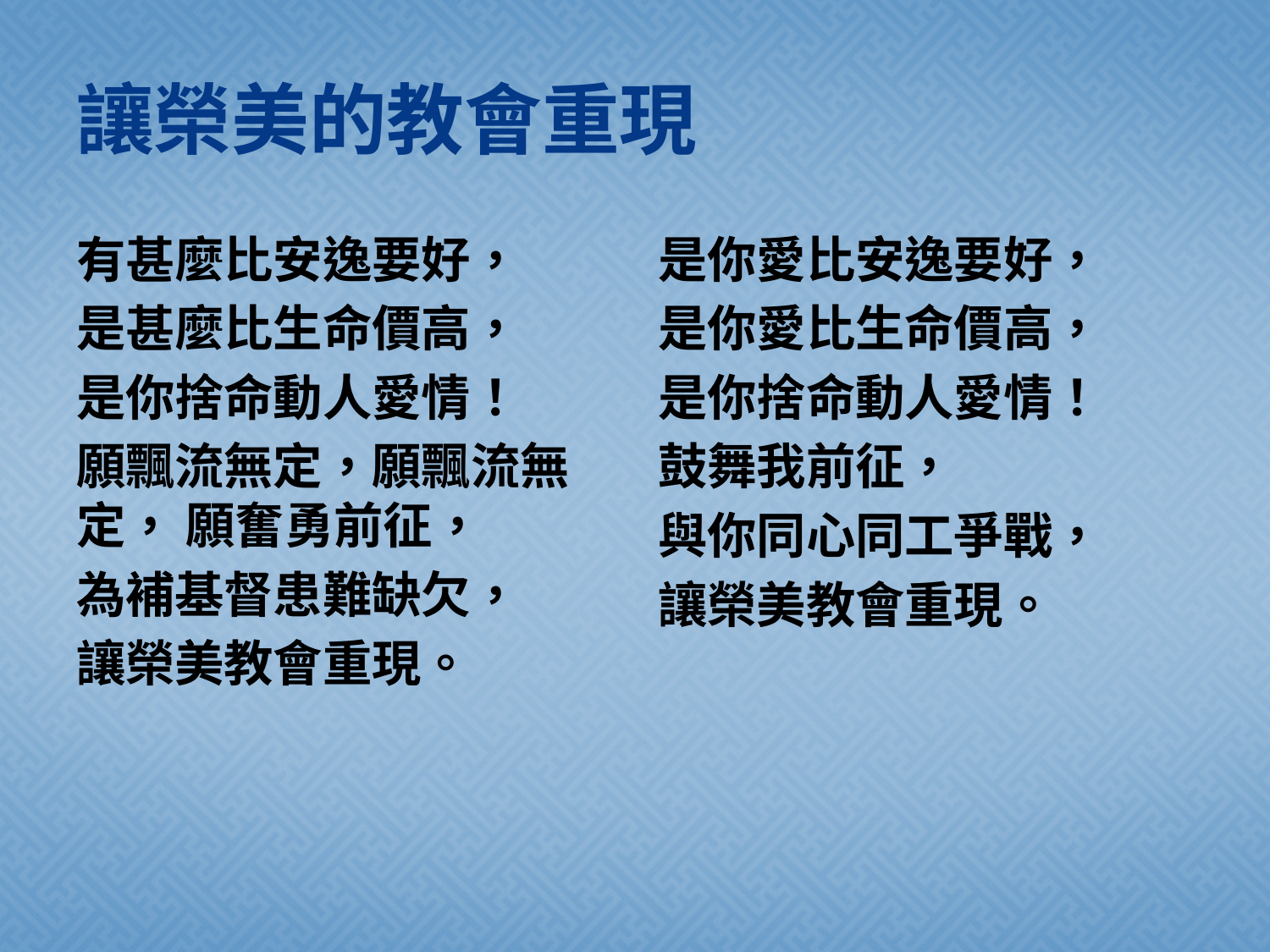

# 讓榮美的教會重現
有甚麼比安逸要好，
是甚麼比生命價高，
是你捨命動人愛情！
願飄流無定，願飄流無定， 願奮勇前征，
為補基督患難缺欠，
讓榮美教會重現。
是你愛比安逸要好，
是你愛比生命價高，
是你捨命動人愛情！
鼓舞我前征，
與你同心同工爭戰，
讓榮美教會重現。